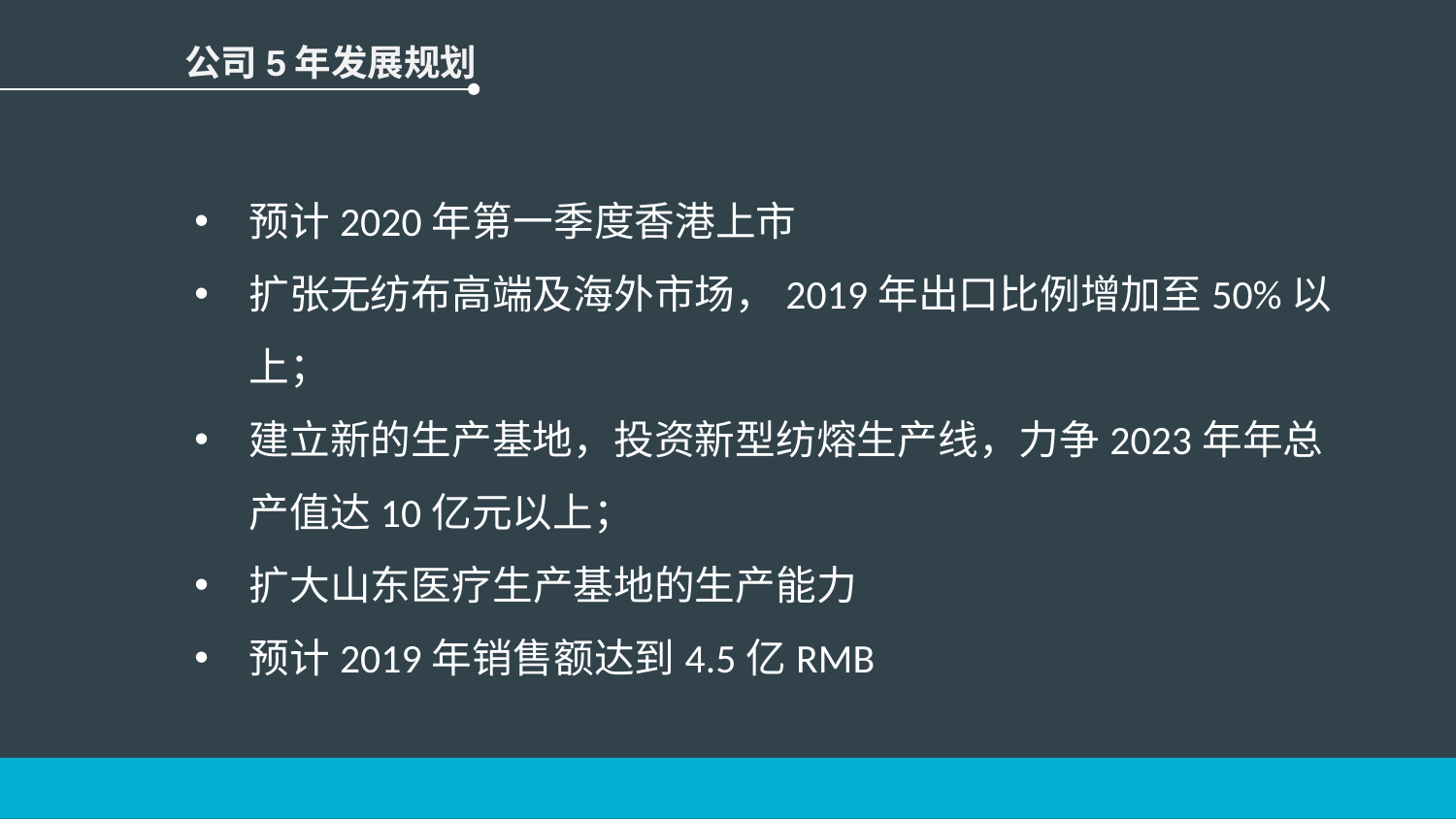

公司5年发展规划

预计2020年第一季度香港上市
扩张无纺布高端及海外市场，2019年出口比例增加至50%以上；
建立新的生产基地，投资新型纺熔生产线，力争2023年年总产值达10亿元以上；
扩大山东医疗生产基地的生产能力
预计2019年销售额达到4.5亿RMB